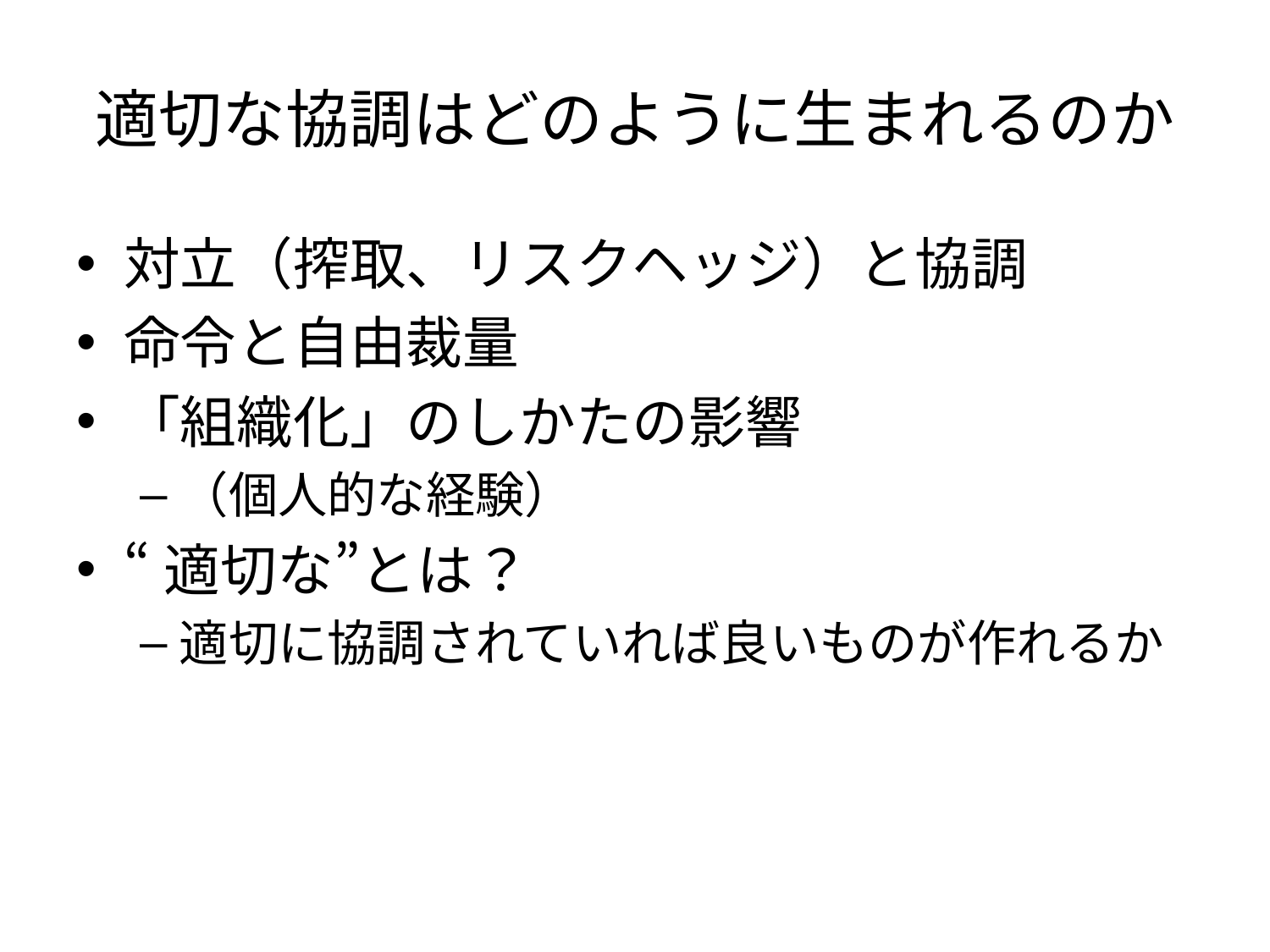

# 適切な協調はどのように生まれるのか
対立（搾取、リスクヘッジ）と協調
命令と自由裁量
「組織化」のしかたの影響
（個人的な経験）
“適切な”とは？
適切に協調されていれば良いものが作れるか